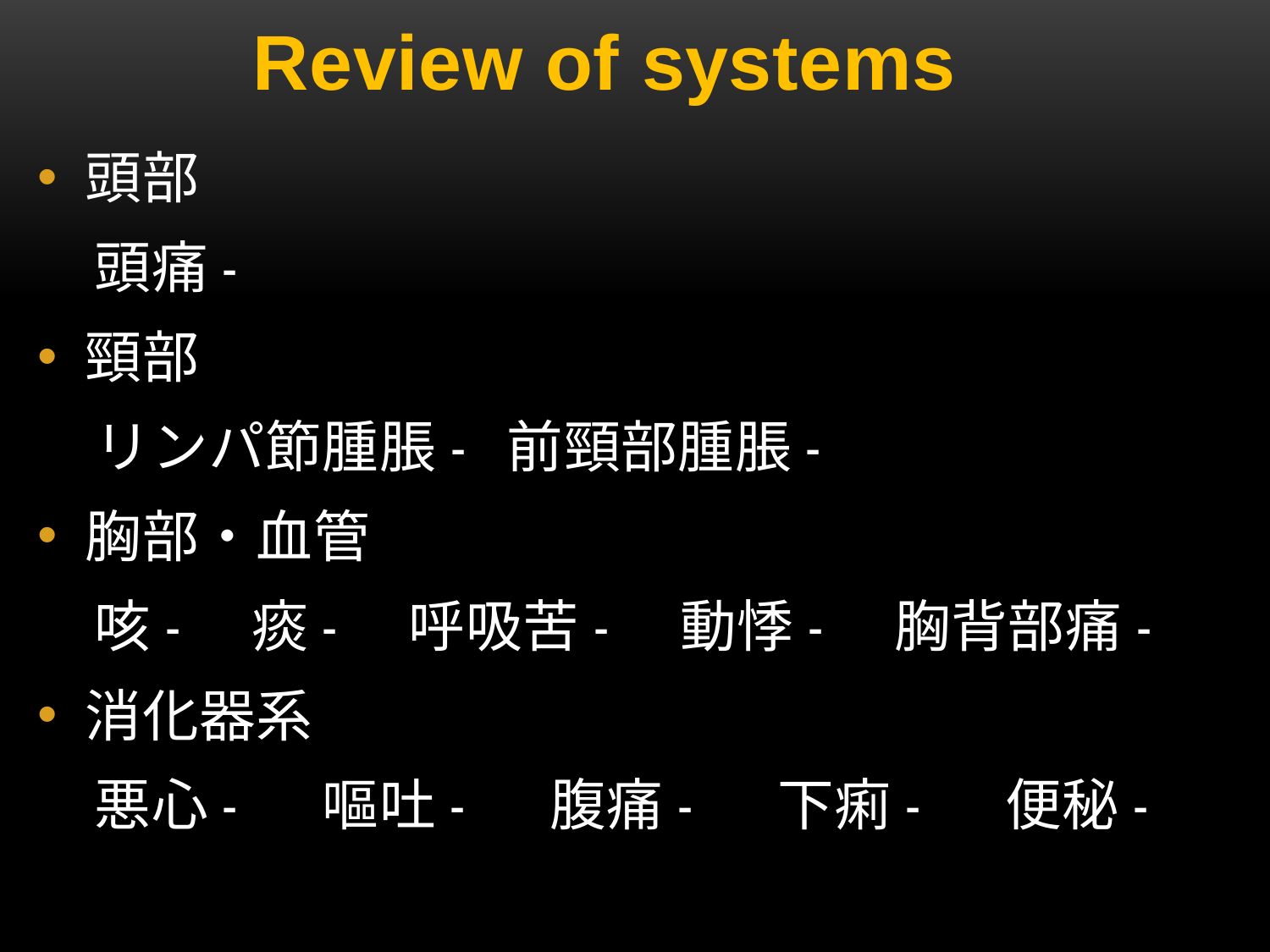

Review of systems
頭部
　頭痛-
頸部
　リンパ節腫脹-  前頸部腫脹-
胸部・血管
　咳-　痰-　呼吸苦-　動悸-　胸背部痛-
消化器系
　悪心- 　嘔吐- 　腹痛- 　下痢- 　便秘-